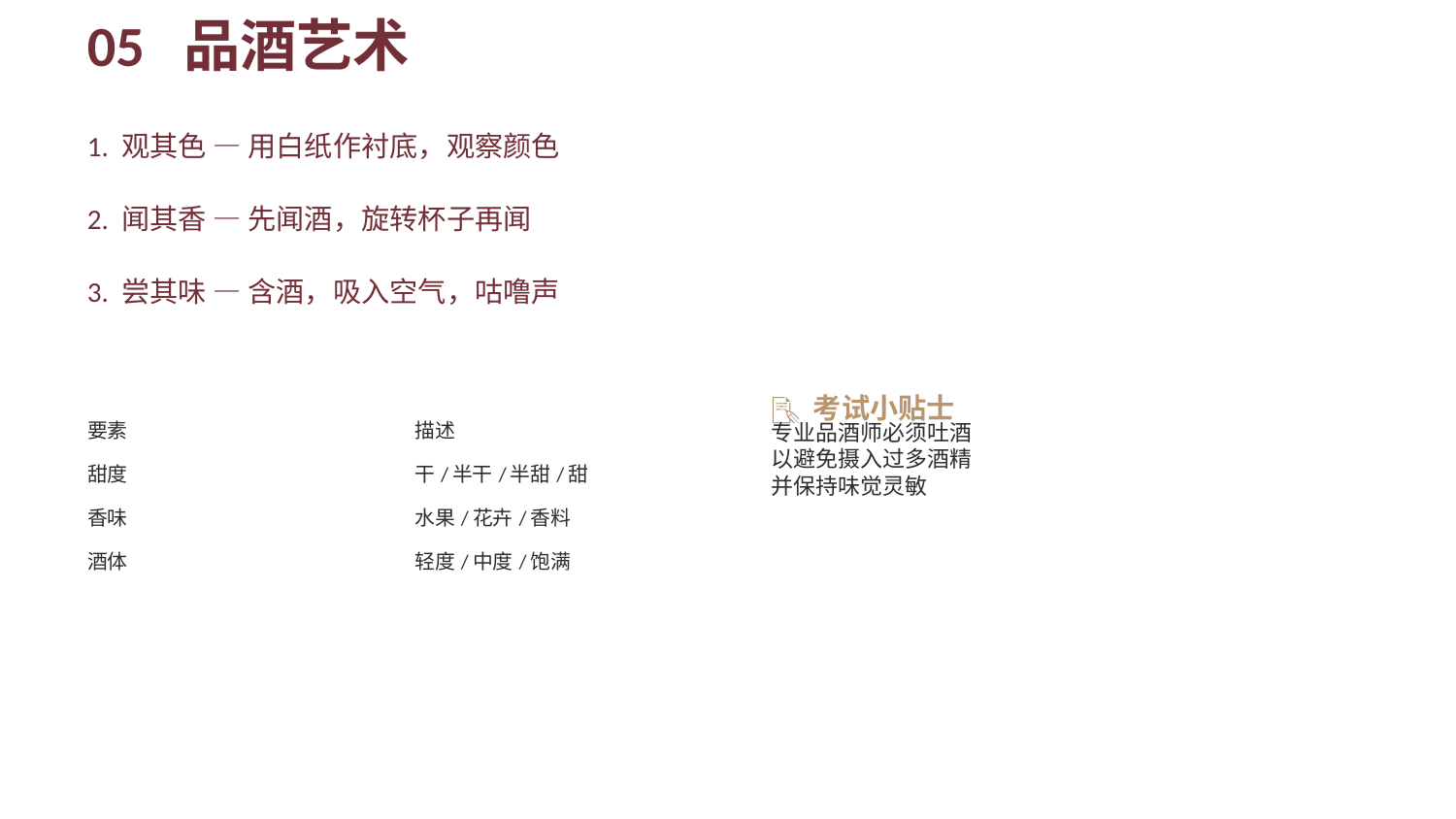

05  品酒艺术
1. 观其色 — 用白纸作衬底，观察颜色
2. 闻其香 — 先闻酒，旋转杯子再闻
3. 尝其味 — 含酒，吸入空气，咕噜声
| 要素 | 描述 |
| --- | --- |
| 甜度 | 干/半干/半甜/甜 |
| 香味 | 水果/花卉/香料 |
| 酒体 | 轻度/中度/饱满 |
📝 考试小贴士
专业品酒师必须吐酒
以避免摄入过多酒精
并保持味觉灵敏